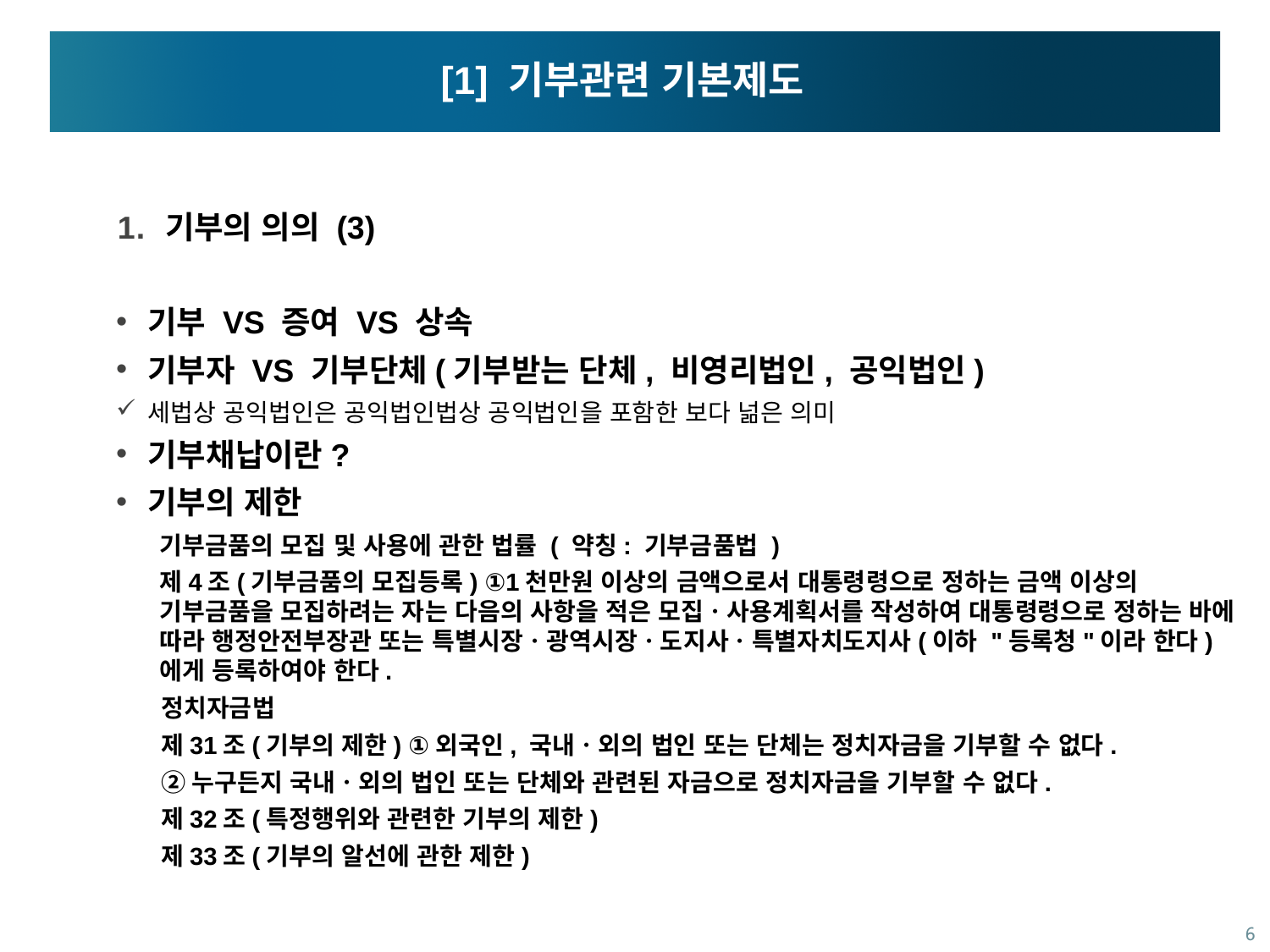

# [1] 기부관련 기본제도
기부의 의의 (3)

기부 VS 증여 VS 상속
기부자 VS 기부단체(기부받는 단체, 비영리법인, 공익법인)
세법상 공익법인은 공익법인법상 공익법인을 포함한 보다 넒은 의미
기부채납이란?
기부의 제한
기부금품의 모집 및 사용에 관한 법률 ( 약칭: 기부금품법 )
제4조(기부금품의 모집등록) ①1천만원 이상의 금액으로서 대통령령으로 정하는 금액 이상의 기부금품을 모집하려는 자는 다음의 사항을 적은 모집ㆍ사용계획서를 작성하여 대통령령으로 정하는 바에 따라 행정안전부장관 또는 특별시장ㆍ광역시장ㆍ도지사ㆍ특별자치도지사(이하 "등록청"이라 한다)에게 등록하여야 한다.
정치자금법
제31조(기부의 제한) ①외국인, 국내ㆍ외의 법인 또는 단체는 정치자금을 기부할 수 없다.
②누구든지 국내ㆍ외의 법인 또는 단체와 관련된 자금으로 정치자금을 기부할 수 없다.
제32조(특정행위와 관련한 기부의 제한)
제33조(기부의 알선에 관한 제한)

6